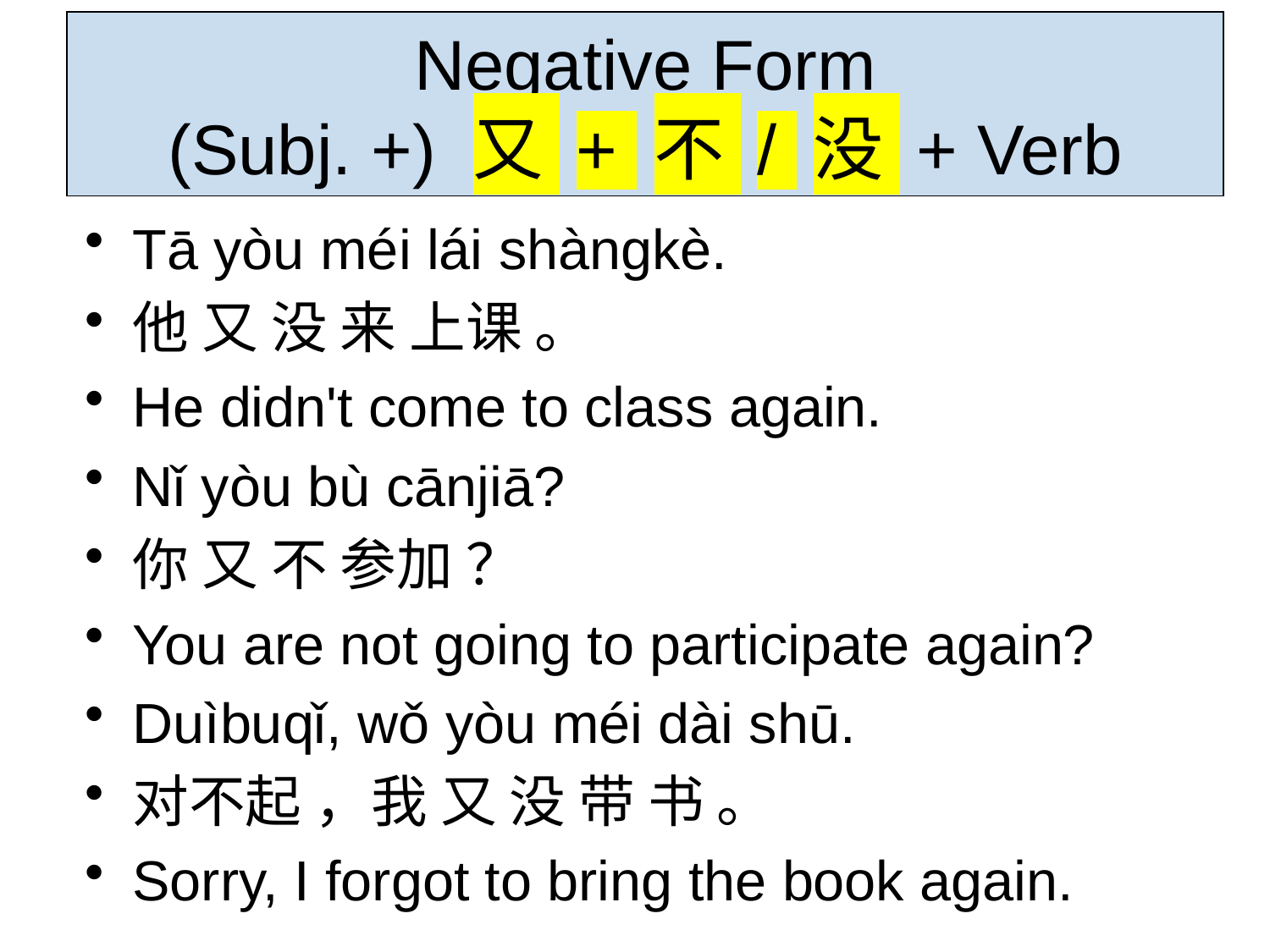

# Negative Form (Subj. +) 又 + 不 / 没 + Verb
Tā yòu méi lái shàngkè.
他 又 没 来 上课 。
He didn't come to class again.
Nǐ yòu bù cānjiā?
你 又 不 参加 ？
You are not going to participate again?
Duìbuqǐ, wǒ yòu méi dài shū.
对不起 ，我 又 没 带 书 。
Sorry, I forgot to bring the book again.